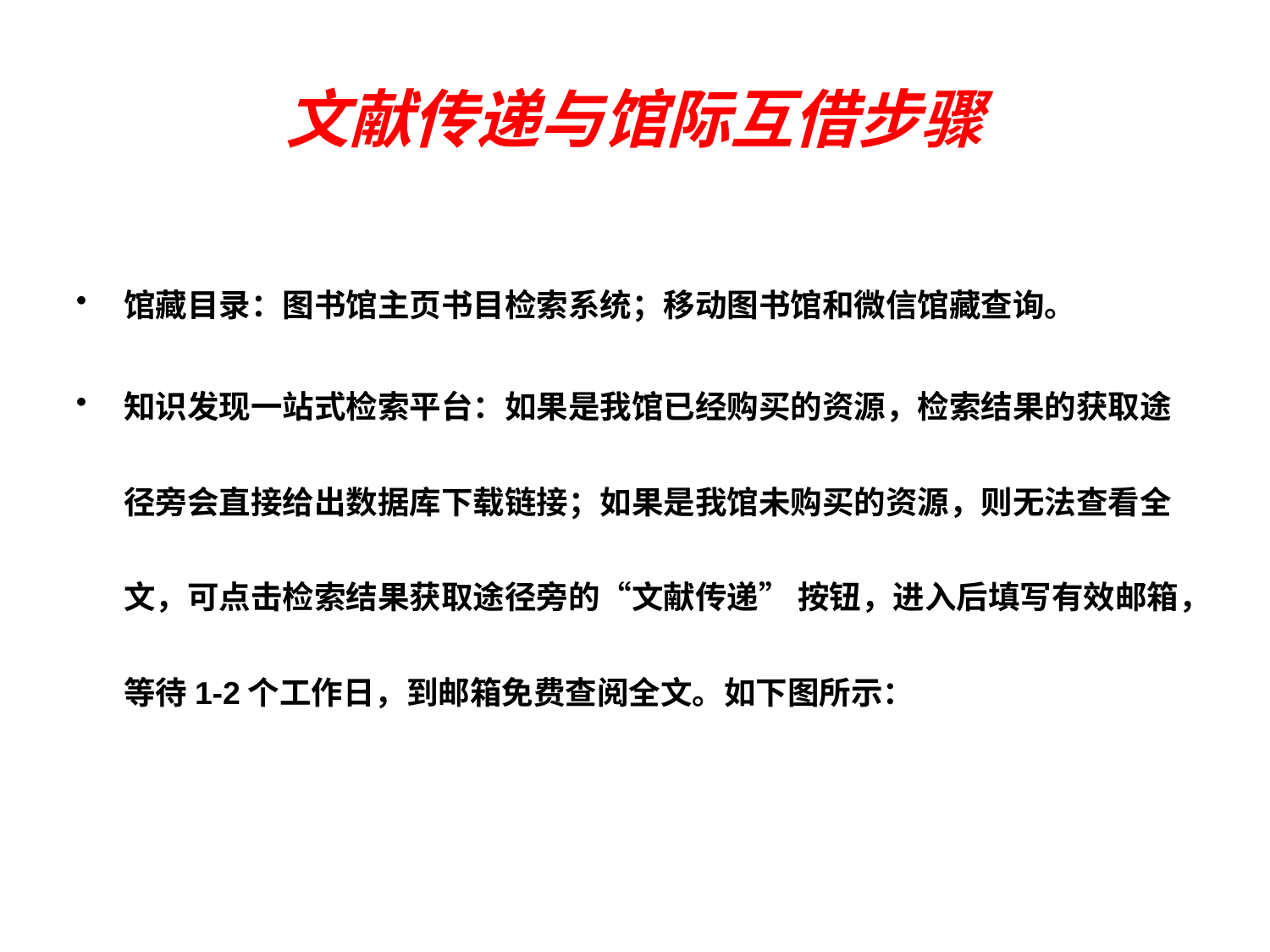

# 文献传递与馆际互借步骤
馆藏目录：图书馆主页书目检索系统；移动图书馆和微信馆藏查询。
知识发现一站式检索平台：如果是我馆已经购买的资源，检索结果的获取途径旁会直接给出数据库下载链接；如果是我馆未购买的资源，则无法查看全文，可点击检索结果获取途径旁的“文献传递” 按钮，进入后填写有效邮箱，等待1-2个工作日，到邮箱免费查阅全文。如下图所示：